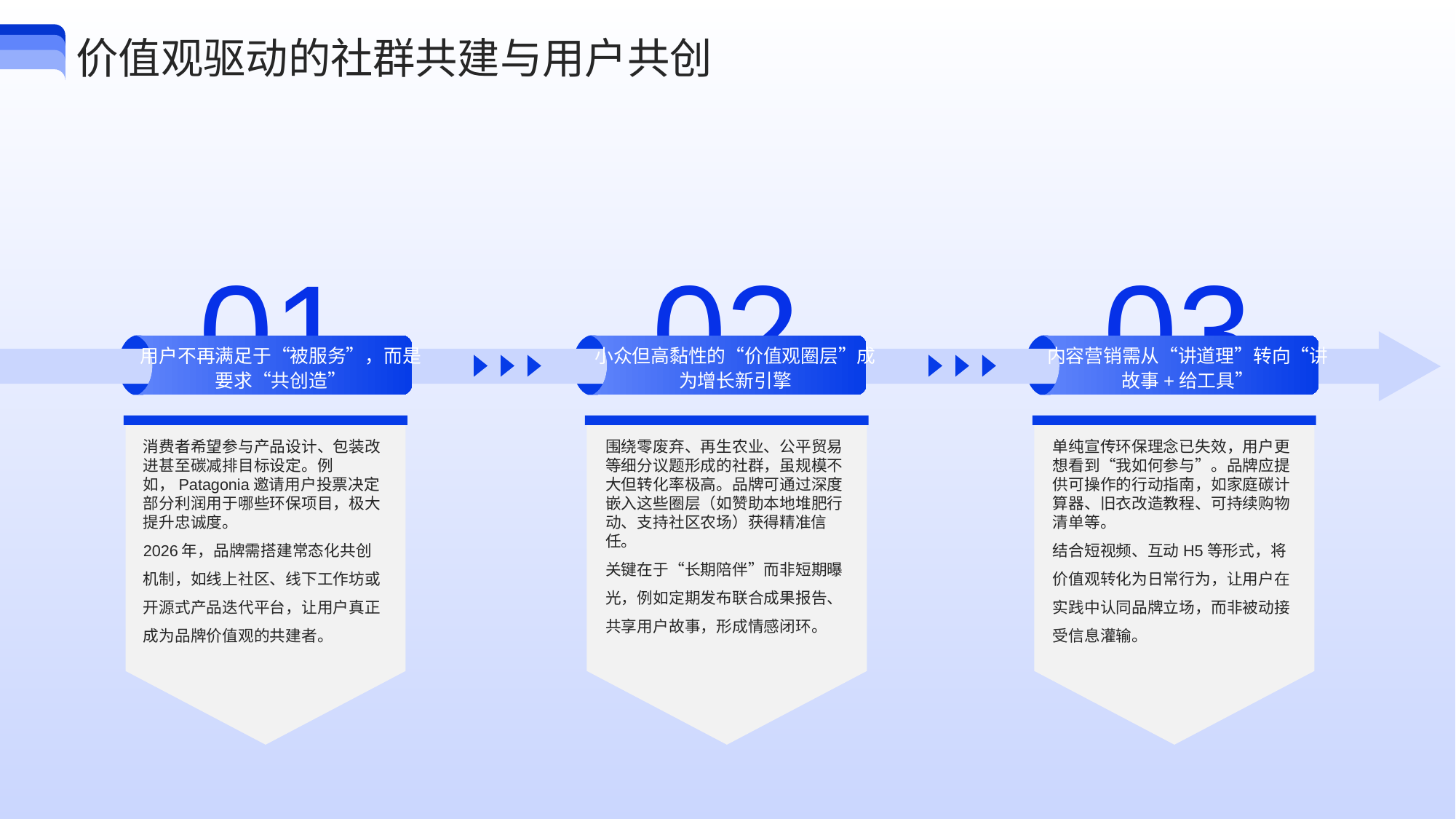

价值观驱动的社群共建与用户共创

01
02
03

用户不再满足于“被服务”，而是要求“共创造”
小众但高黏性的“价值观圈层”成为增长新引擎
内容营销需从“讲道理”转向“讲故事+给工具”

消费者希望参与产品设计、包装改进甚至碳减排目标设定。例如，Patagonia邀请用户投票决定部分利润用于哪些环保项目，极大提升忠诚度。
2026年，品牌需搭建常态化共创机制，如线上社区、线下工作坊或开源式产品迭代平台，让用户真正成为品牌价值观的共建者。
围绕零废弃、再生农业、公平贸易等细分议题形成的社群，虽规模不大但转化率极高。品牌可通过深度嵌入这些圈层（如赞助本地堆肥行动、支持社区农场）获得精准信任。
关键在于“长期陪伴”而非短期曝光，例如定期发布联合成果报告、共享用户故事，形成情感闭环。
单纯宣传环保理念已失效，用户更想看到“我如何参与”。品牌应提供可操作的行动指南，如家庭碳计算器、旧衣改造教程、可持续购物清单等。
结合短视频、互动H5等形式，将价值观转化为日常行为，让用户在实践中认同品牌立场，而非被动接受信息灌输。